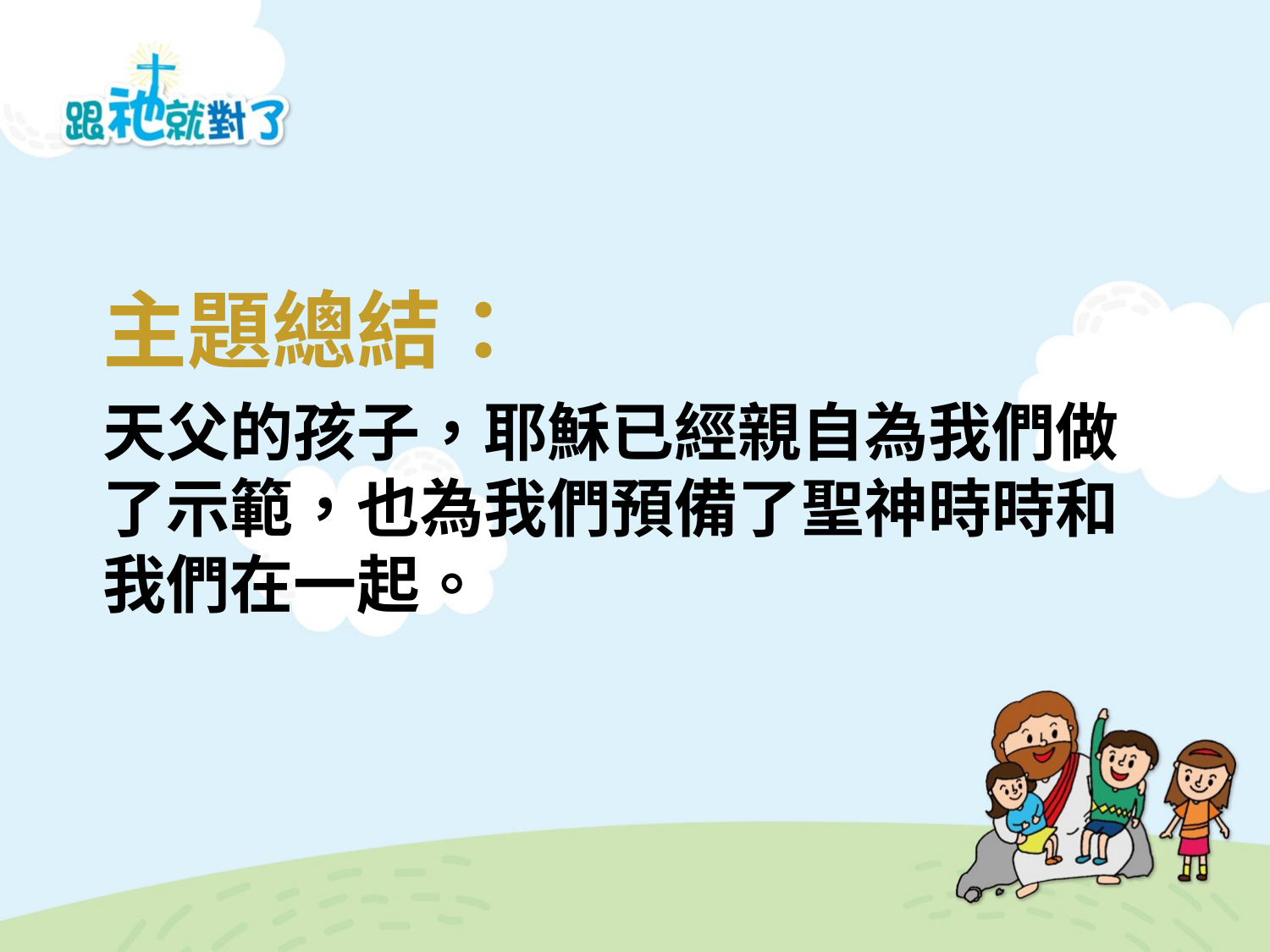

主題總結：
天父的孩子，耶穌已經親自為我們做了示範，也為我們預備了聖神時時和我們在一起。